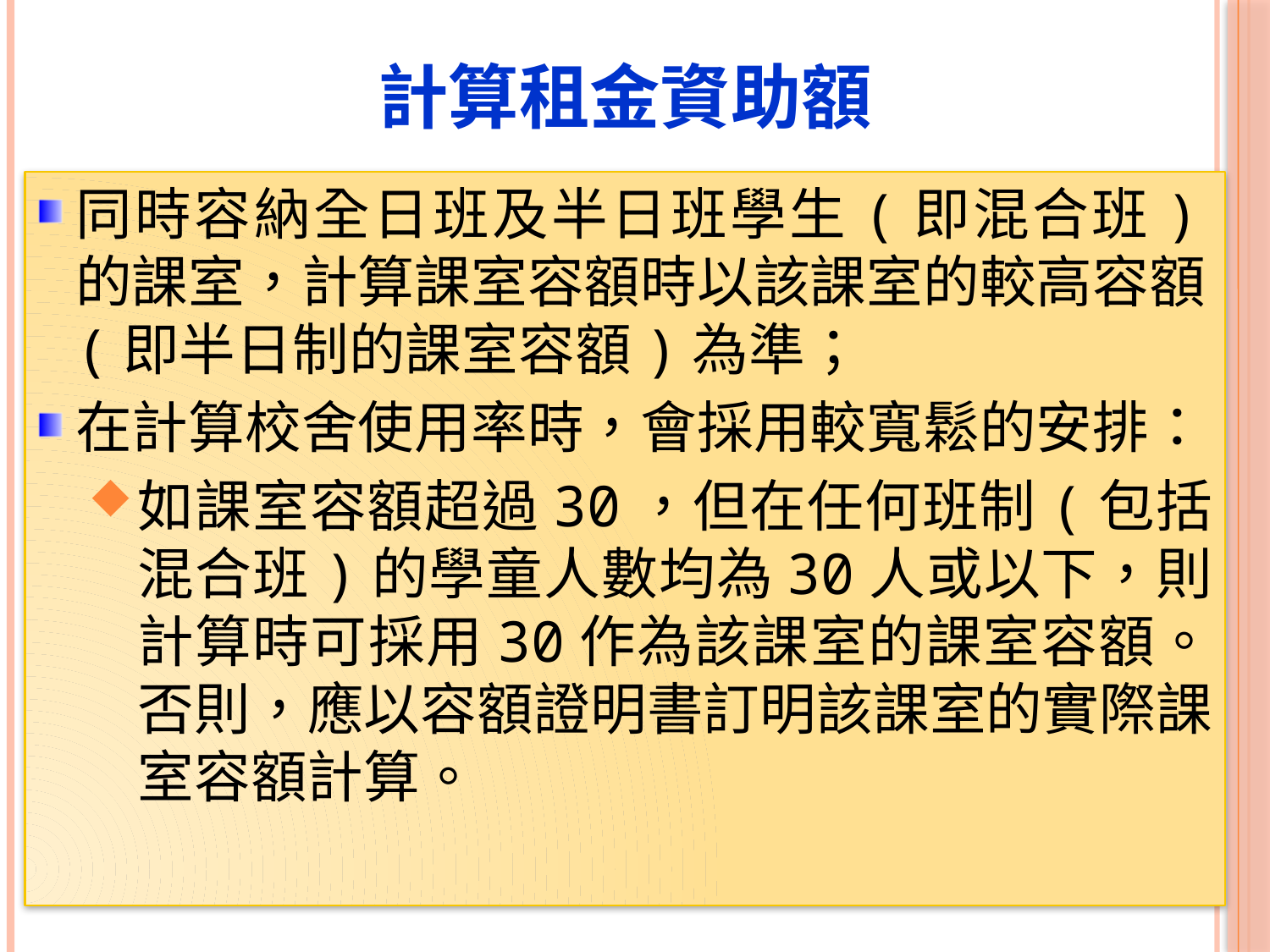

計算租金資助額
同時容納全日班及半日班學生(即混合班)的課室，計算課室容額時以該課室的較高容額(即半日制的課室容額)為準；
在計算校舍使用率時，會採用較寬鬆的安排：
如課室容額超過30，但在任何班制(包括混合班)的學童人數均為30人或以下，則計算時可採用30作為該課室的課室容額。否則，應以容額證明書訂明該課室的實際課室容額計算。